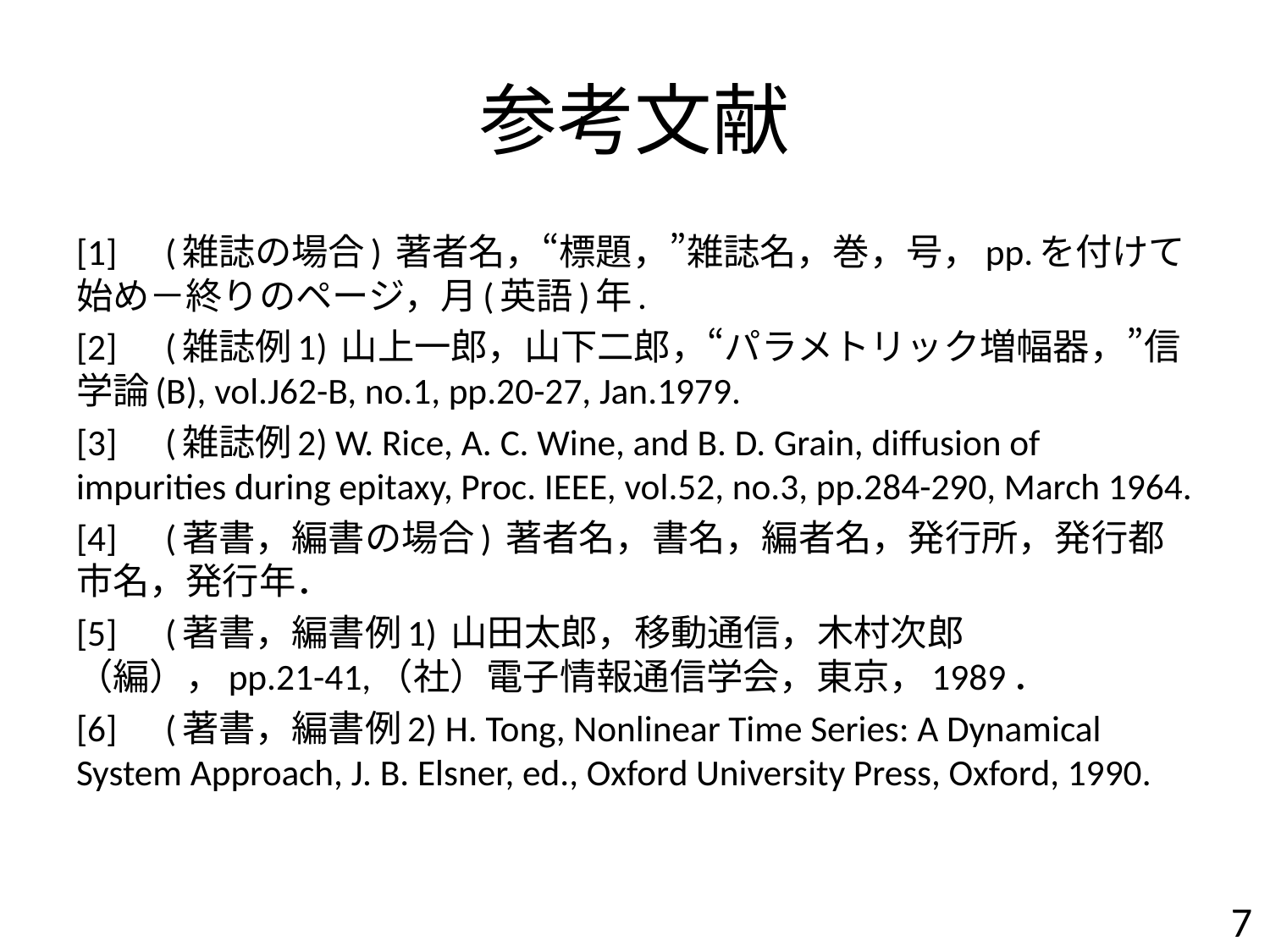

# 参考文献
[1]　(雑誌の場合) 著者名，“標題，”雑誌名，巻，号，pp.を付けて始め－終りのページ，月(英語)年.
[2]　(雑誌例1) 山上一郎，山下二郎，“パラメトリック増幅器，”信学論(B), vol.J62-B, no.1, pp.20-27, Jan.1979.
[3]　(雑誌例2) W. Rice, A. C. Wine, and B. D. Grain, diffusion of impurities during epitaxy, Proc. IEEE, vol.52, no.3, pp.284-290, March 1964.
[4]　(著書，編書の場合) 著者名，書名，編者名，発行所，発行都市名，発行年．
[5]　(著書，編書例1) 山田太郎，移動通信，木村次郎（編），pp.21-41,（社）電子情報通信学会，東京，1989．
[6]　(著書，編書例2) H. Tong, Nonlinear Time Series: A Dynamical System Approach, J. B. Elsner, ed., Oxford University Press, Oxford, 1990.

7